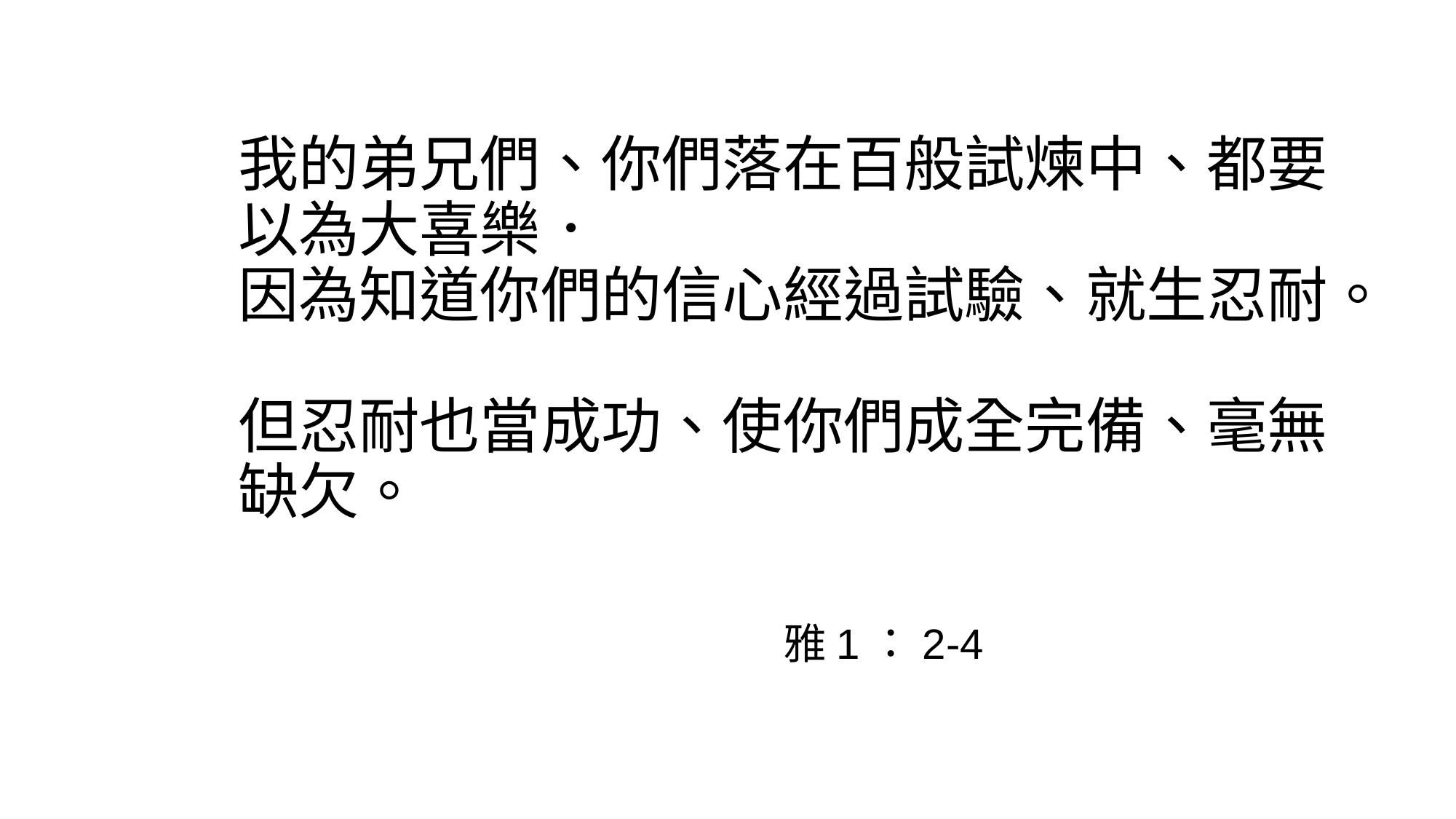

我的弟兄們、你們落在百般試煉中、都要以為大喜樂．
因為知道你們的信心經過試驗、就生忍耐。
但忍耐也當成功、使你們成全完備、毫無缺欠。
															雅1：2-4